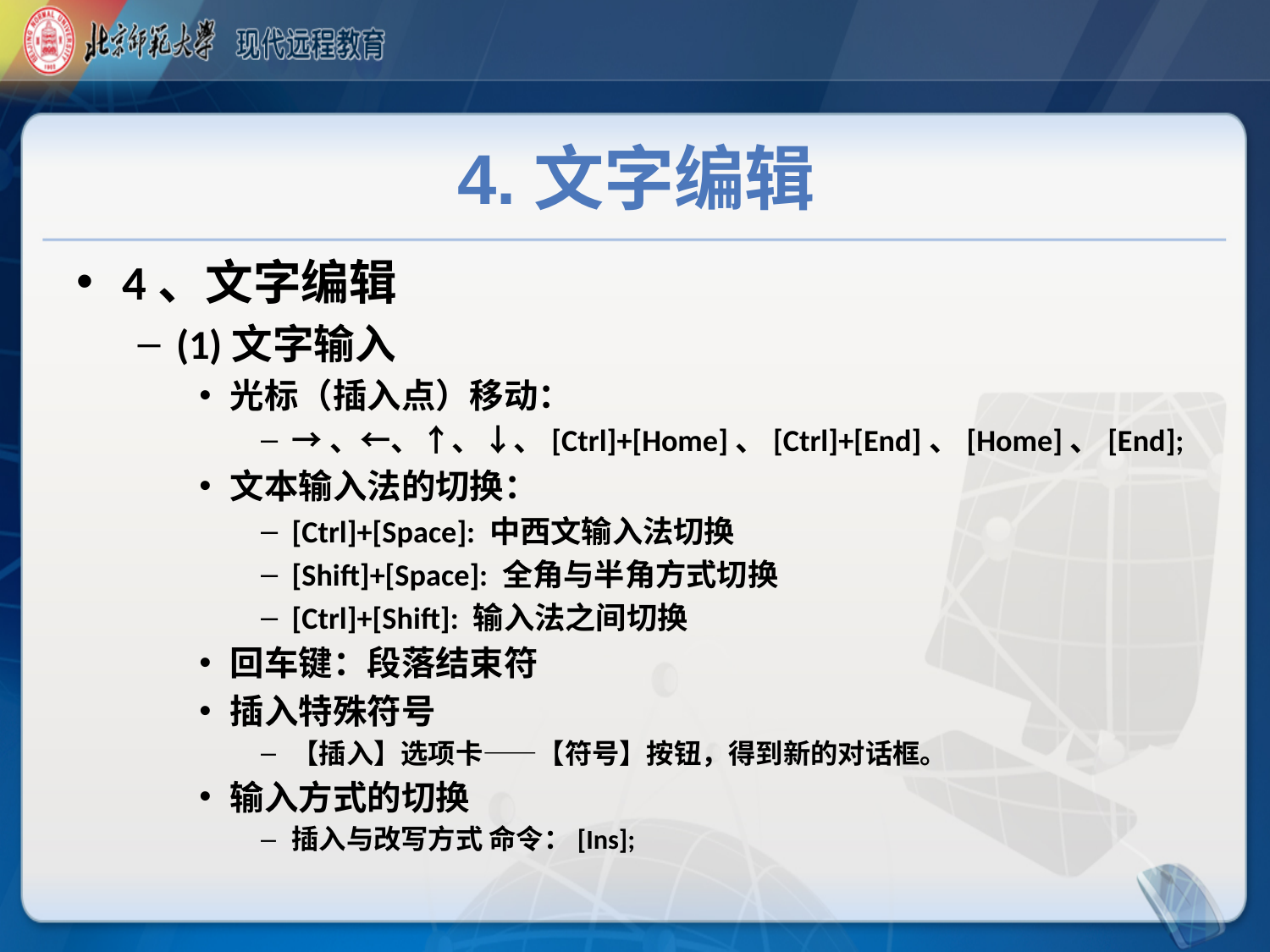

# 4.文字编辑
4、文字编辑
(1)文字输入
光标（插入点）移动：
→、←、↑、↓、[Ctrl]+[Home]、[Ctrl]+[End]、[Home]、[End];
文本输入法的切换：
[Ctrl]+[Space]: 中西文输入法切换
[Shift]+[Space]: 全角与半角方式切换
[Ctrl]+[Shift]: 输入法之间切换
回车键：段落结束符
插入特殊符号
【插入】选项卡——【符号】按钮，得到新的对话框。
输入方式的切换
插入与改写方式 命令：[Ins];